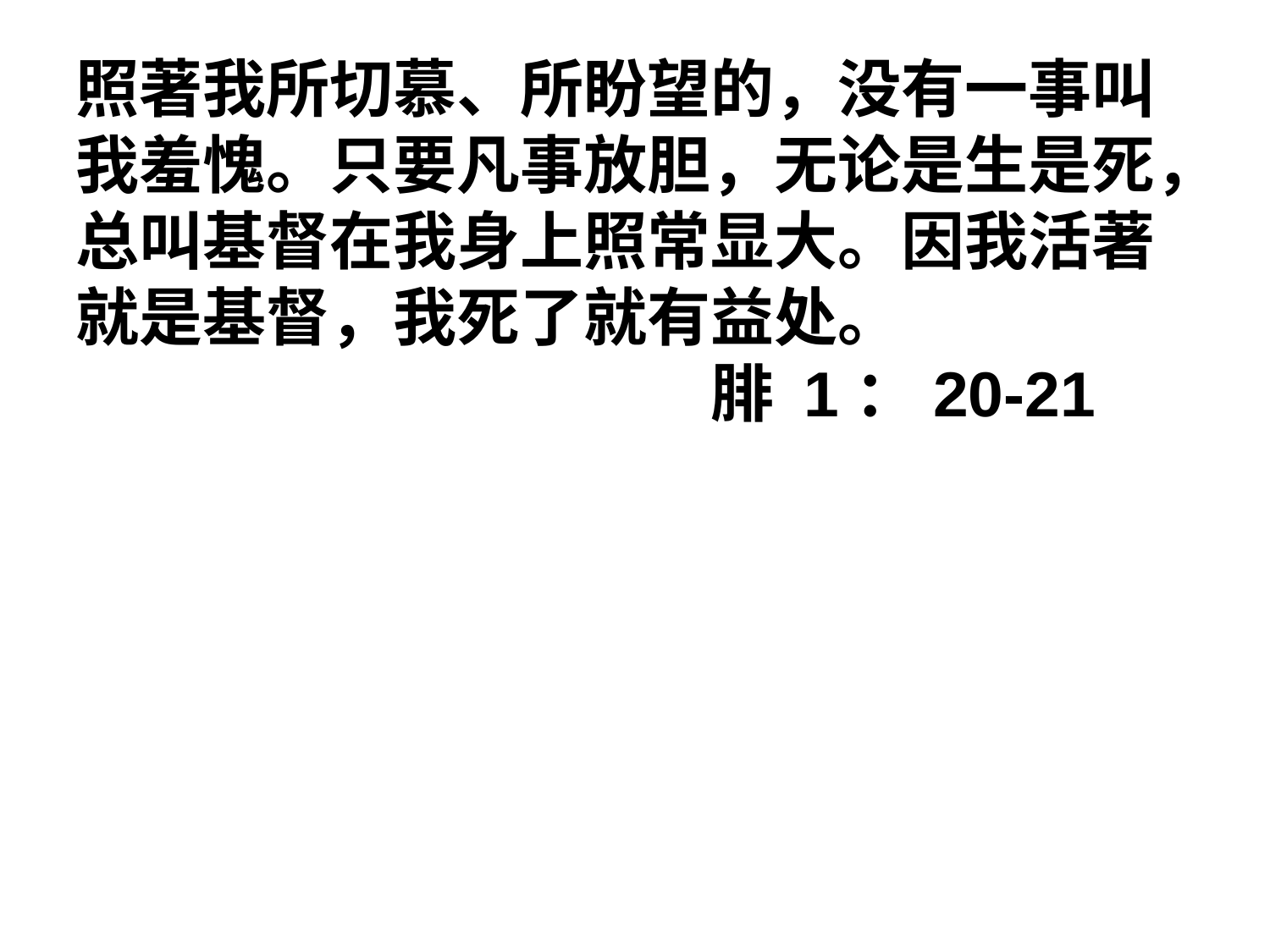

照著我所切慕、所盼望的，没有一事叫我羞愧。只要凡事放胆，无论是生是死，总叫基督在我身上照常显大。因我活著就是基督，我死了就有益处。							腓 1：20-21